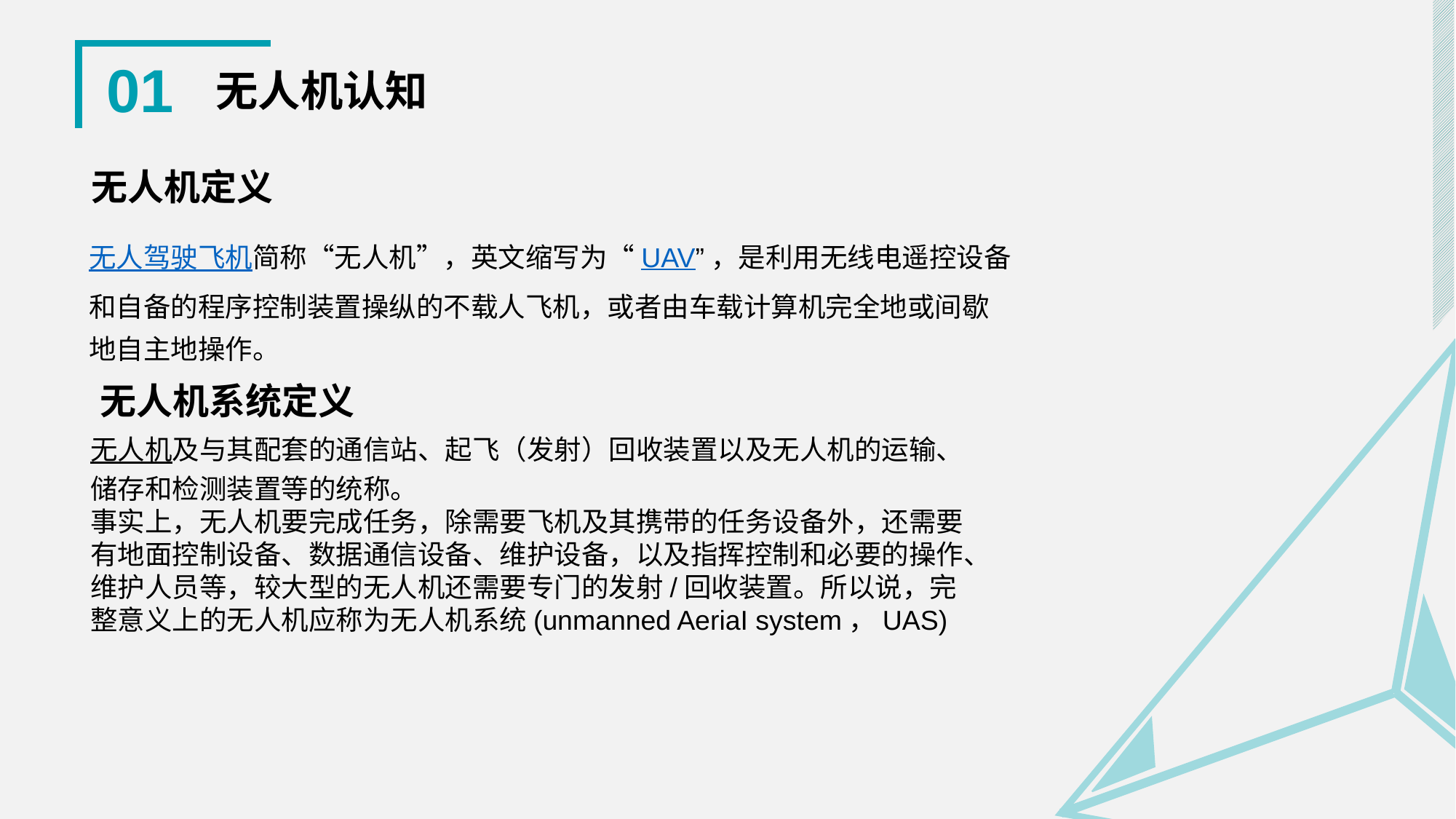

01
无人机认知
无人机定义
无人驾驶飞机简称“无人机”，英文缩写为“UAV”，是利用无线电遥控设备和自备的程序控制装置操纵的不载人飞机，或者由车载计算机完全地或间歇地自主地操作。
无人机系统定义
无人机及与其配套的通信站、起飞（发射）回收装置以及无人机的运输、储存和检测装置等的统称。
事实上，无人机要完成任务，除需要飞机及其携带的任务设备外，还需要有地面控制设备、数据通信设备、维护设备，以及指挥控制和必要的操作、维护人员等，较大型的无人机还需要专门的发射/回收装置。所以说，完整意义上的无人机应称为无人机系统(unmanned AeriaI system，UAS)